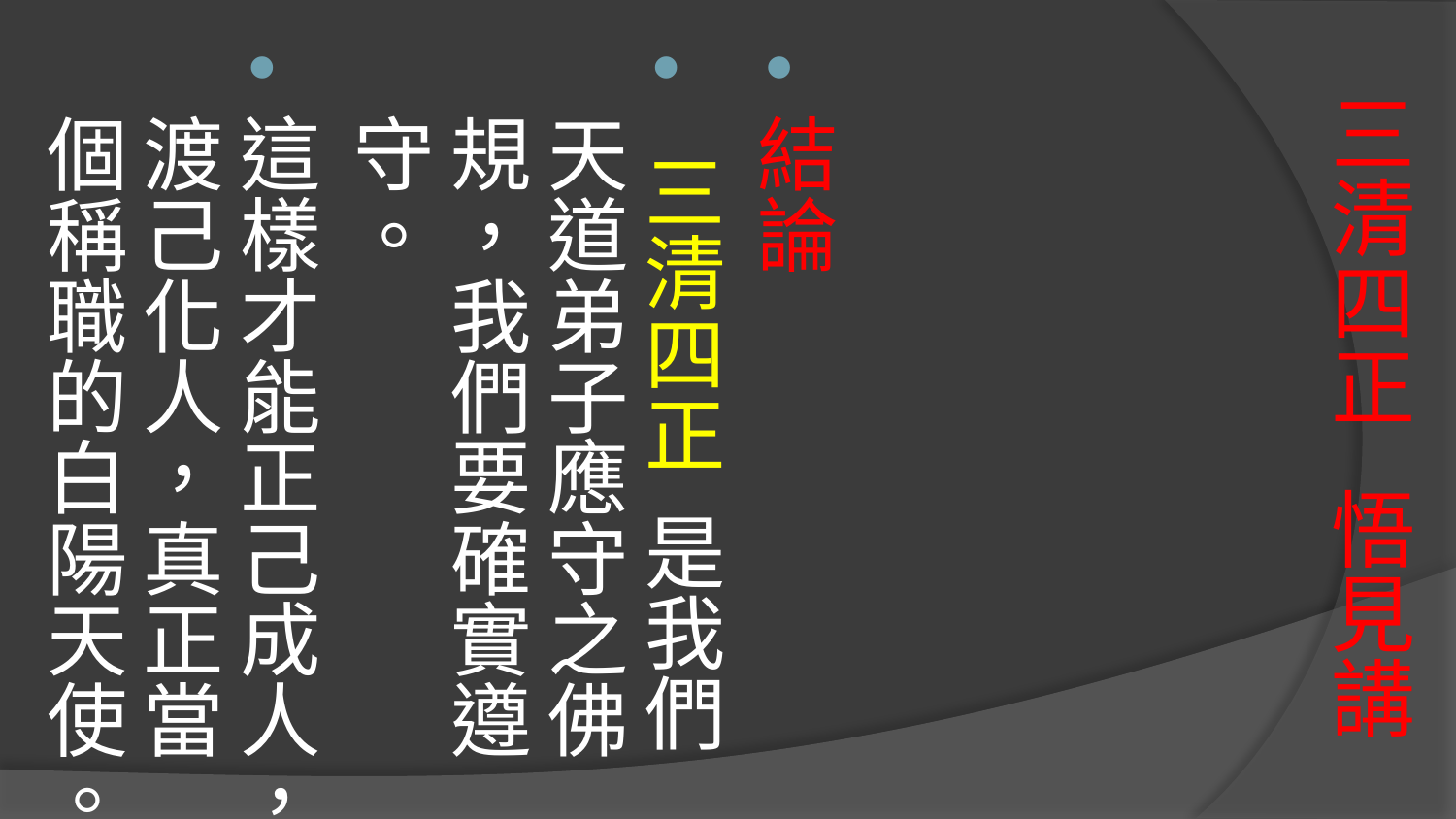

結論
 三清四正  是我們天道弟子應守之佛規，我們要確實遵守。
這樣才能正己成人，渡己化人，真正當個稱職的白陽天使。
# 三清四正   悟見講